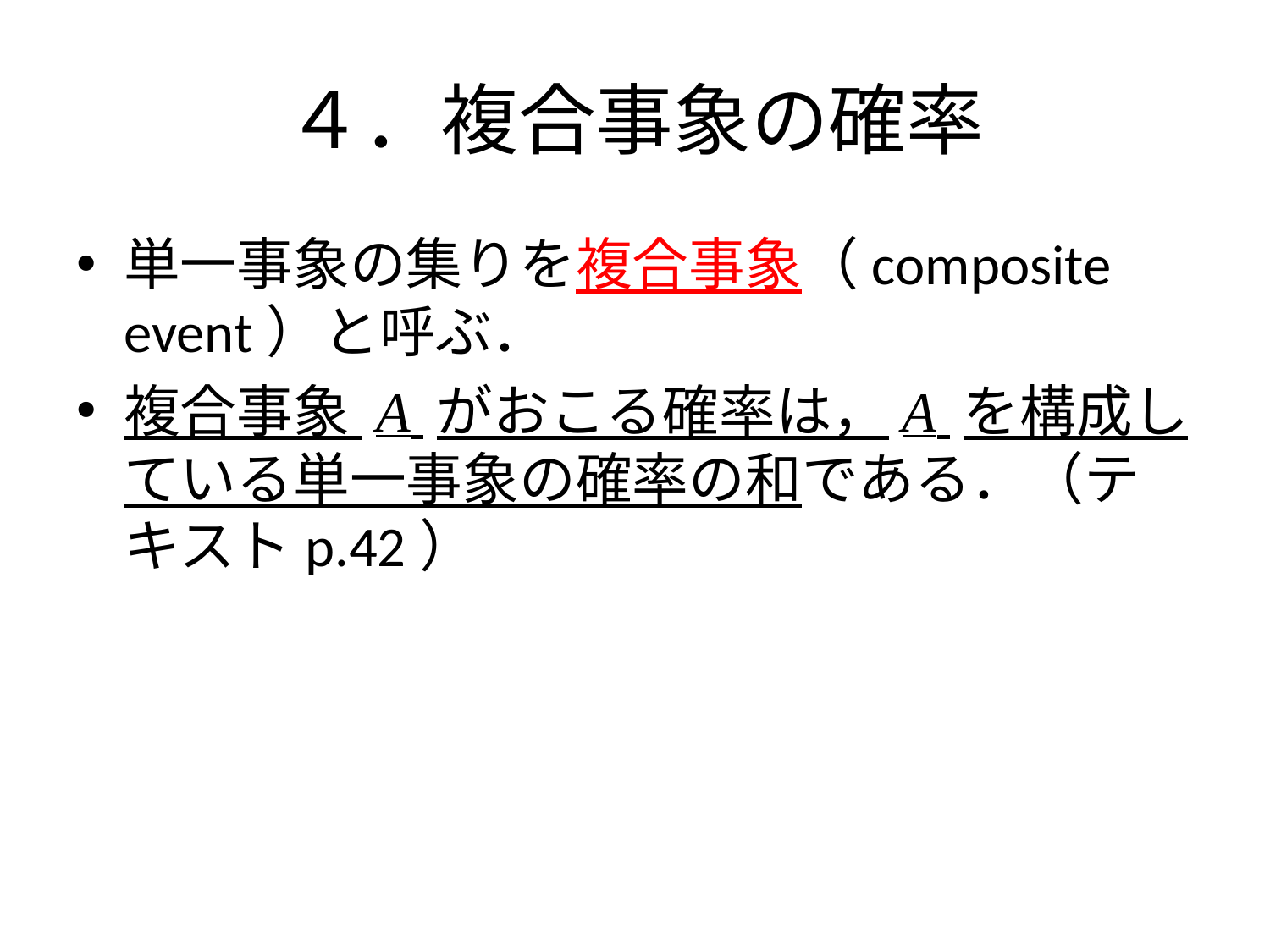

# ４．複合事象の確率
単一事象の集りを複合事象（composite event）と呼ぶ．
複合事象 A がおこる確率は，A を構成している単一事象の確率の和である．（テキストp.42）